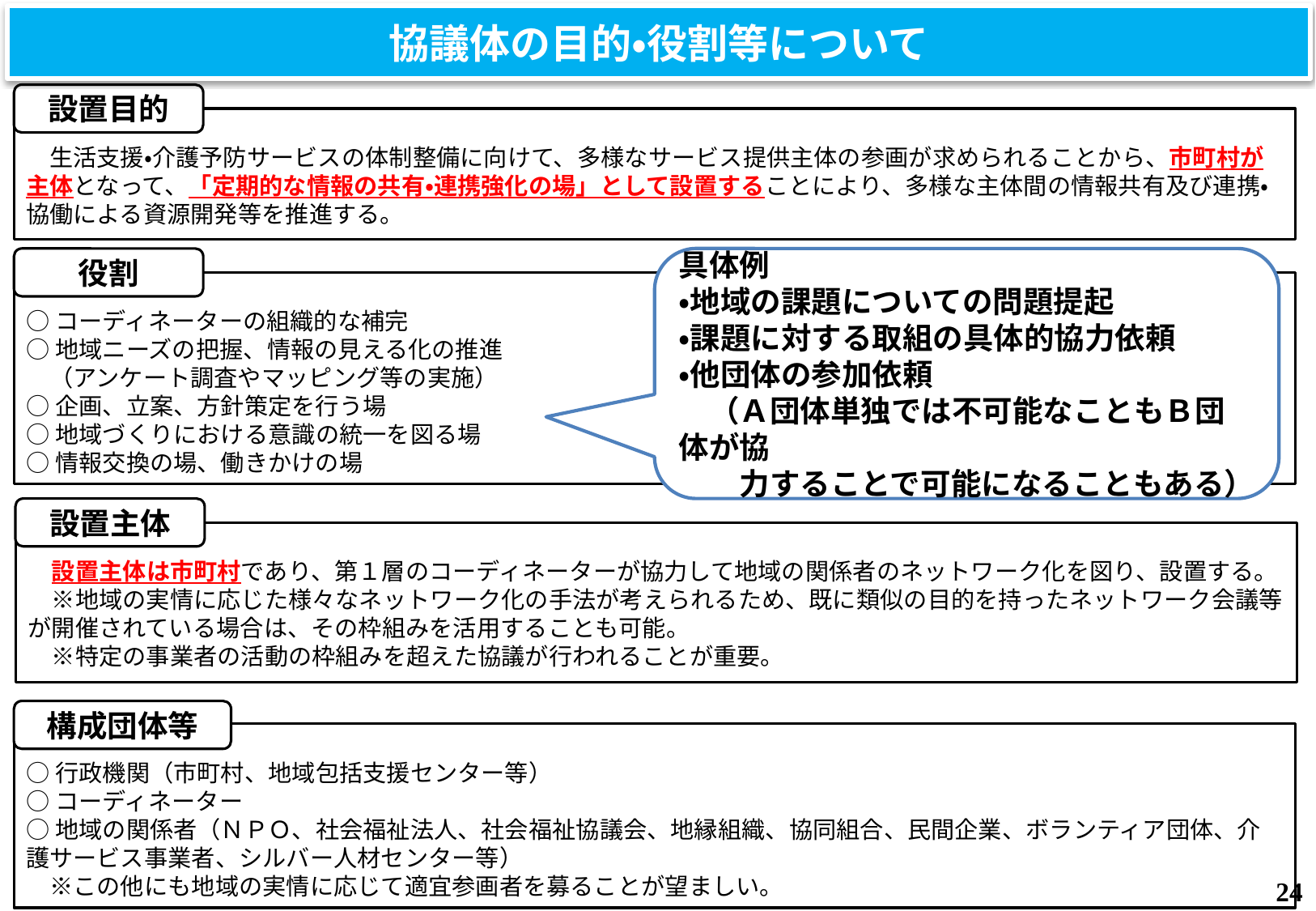

協議体の目的・役割等について
設置目的

　生活支援・介護予防サービスの体制整備に向けて、多様なサービス提供主体の参画が求められることから、市町村が主体となって、「定期的な情報の共有・連携強化の場」として設置することにより、多様な主体間の情報共有及び連携・協働による資源開発等を推進する。

役割
具体例
・地域の課題についての問題提起
・課題に対する取組の具体的協力依頼
・他団体の参加依頼
　（Ａ団体単独では不可能なこともＢ団体が協
　　力することで可能になることもある）

○コーディネーターの組織的な補完
○地域ニーズの把握、情報の見える化の推進
　（アンケート調査やマッピング等の実施）
○企画、立案、方針策定を行う場
○地域づくりにおける意識の統一を図る場
○情報交換の場、働きかけの場
設置主体

　設置主体は市町村であり、第１層のコーディネーターが協力して地域の関係者のネットワーク化を図り、設置する。
　※地域の実情に応じた様々なネットワーク化の手法が考えられるため、既に類似の目的を持ったネットワーク会議等が開催されている場合は、その枠組みを活用することも可能。
　※特定の事業者の活動の枠組みを超えた協議が行われることが重要。
構成団体等

○行政機関（市町村、地域包括支援センター等）
○コーディネーター
○地域の関係者（ＮＰＯ、社会福祉法人、社会福祉協議会、地縁組織、協同組合、民間企業、ボランティア団体、介護サービス事業者、シルバー人材センター等）
　※この他にも地域の実情に応じて適宜参画者を募ることが望ましい。
24